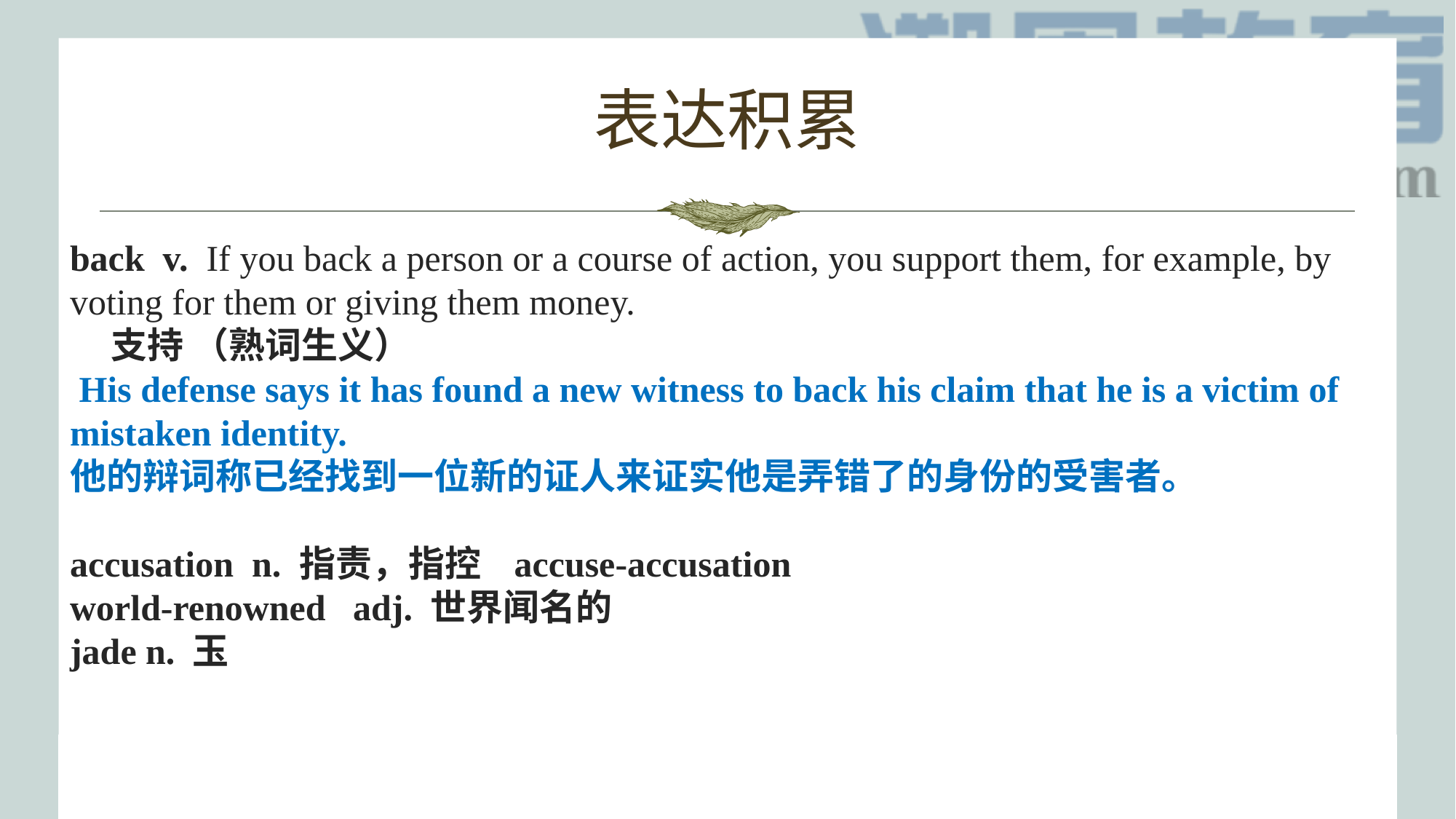

# 表达积累
back  v.  If you back a person or a course of action, you support them, for example, by voting for them or giving them money.
    支持 （熟词生义）
 His defense says it has found a new witness to back his claim that he is a victim of mistaken identity.
他的辩词称已经找到一位新的证人来证实他是弄错了的身份的受害者。

accusation  n. 指责，指控   accuse-accusation
world-renowned   adj. 世界闻名的
jade n. 玉